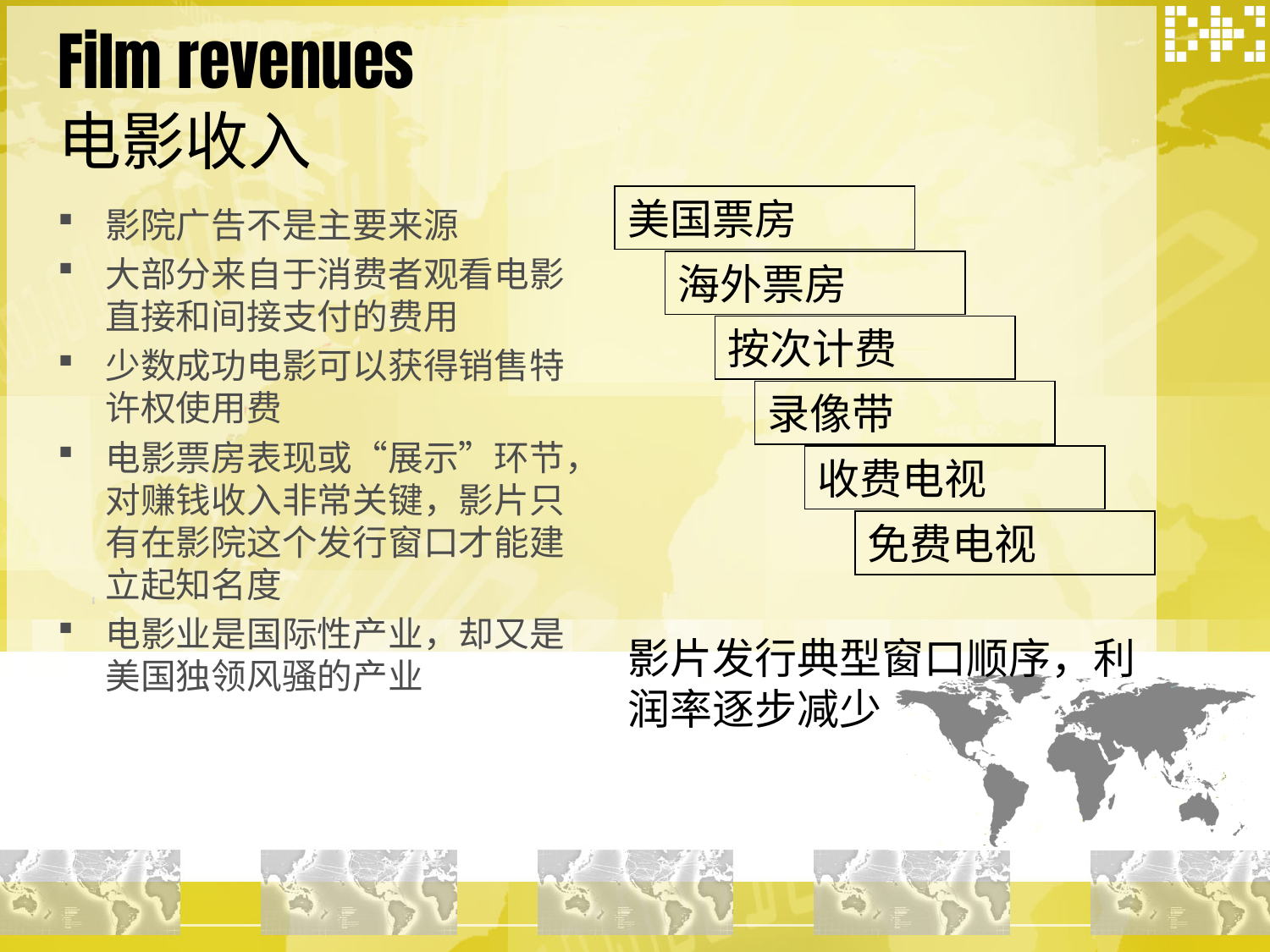

# Film revenues 电影收入
美国票房
影院广告不是主要来源
大部分来自于消费者观看电影直接和间接支付的费用
少数成功电影可以获得销售特许权使用费
电影票房表现或“展示”环节，对赚钱收入非常关键，影片只有在影院这个发行窗口才能建立起知名度
电影业是国际性产业，却又是美国独领风骚的产业
海外票房
按次计费
录像带
收费电视
免费电视
影片发行典型窗口顺序，利润率逐步减少